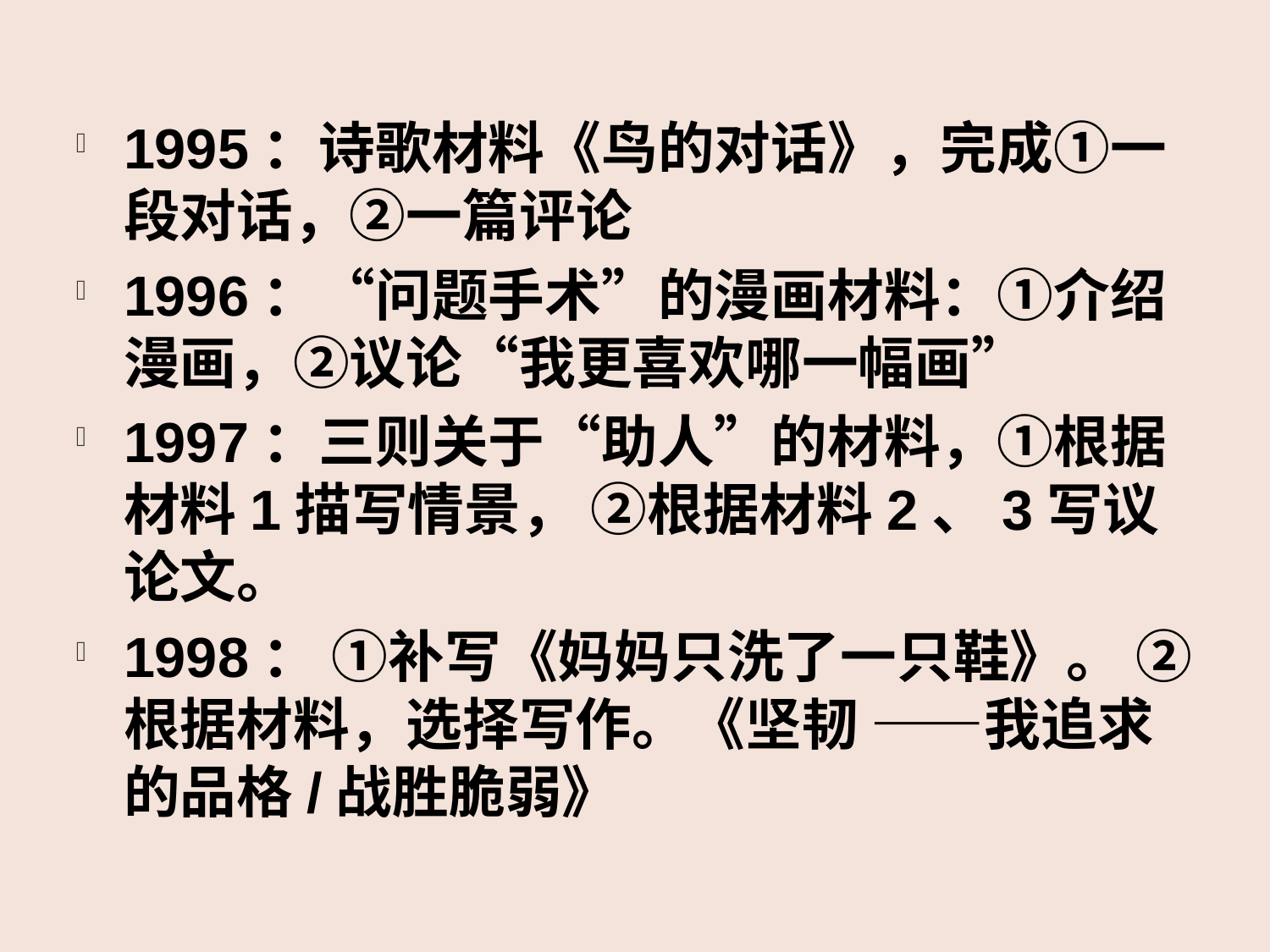

1995：诗歌材料《鸟的对话》，完成①一段对话，②一篇评论
1996：“问题手术”的漫画材料：①介绍漫画，②议论“我更喜欢哪一幅画”
1997：三则关于“助人”的材料，①根据材料1描写情景， ②根据材料2、3写议论文。
1998： ①补写《妈妈只洗了一只鞋》。 ②根据材料，选择写作。《坚韧 ——我追求的品格/战胜脆弱》